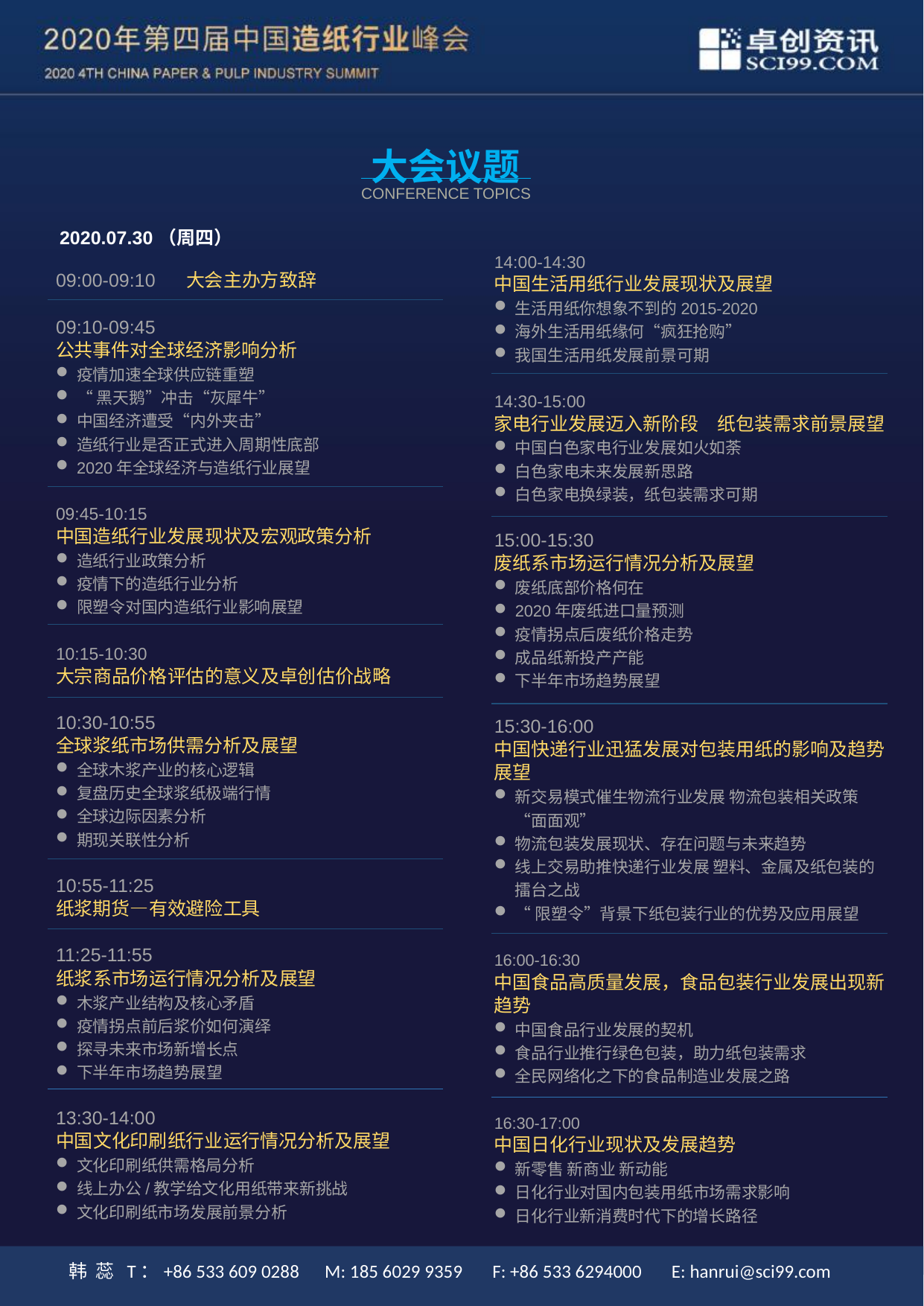

大会议题
Conference topics

14:00-14:30
中国生活用纸行业发展现状及展望
生活用纸你想象不到的2015-2020
海外生活用纸缘何“疯狂抢购”
我国生活用纸发展前景可期

14:30-15:00
家电行业发展迈入新阶段　纸包装需求前景展望
中国白色家电行业发展如火如荼
白色家电未来发展新思路
白色家电换绿装，纸包装需求可期

15:00-15:30
废纸系市场运行情况分析及展望
废纸底部价格何在
2020年废纸进口量预测
疫情拐点后废纸价格走势
成品纸新投产产能
下半年市场趋势展望

15:30-16:00
中国快递行业迅猛发展对包装用纸的影响及趋势展望
新交易模式催生物流行业发展 物流包装相关政策“面面观”
物流包装发展现状、存在问题与未来趋势
线上交易助推快递行业发展 塑料、金属及纸包装的擂台之战
“限塑令”背景下纸包装行业的优势及应用展望

16:00-16:30
中国食品高质量发展，食品包装行业发展出现新趋势
中国食品行业发展的契机
食品行业推行绿色包装，助力纸包装需求
全民网络化之下的食品制造业发展之路

16:30-17:00
中国日化行业现状及发展趋势
新零售 新商业 新动能
日化行业对国内包装用纸市场需求影响
日化行业新消费时代下的增长路径

2020.07.30（周四）
09:00-09:10     大会主办方致辞

09:10-09:45
公共事件对全球经济影响分析
疫情加速全球供应链重塑
“黑天鹅”冲击“灰犀牛”
中国经济遭受“内外夹击”
造纸行业是否正式进入周期性底部
2020年全球经济与造纸行业展望

09:45-10:15
中国造纸行业发展现状及宏观政策分析
造纸行业政策分析
疫情下的造纸行业分析
限塑令对国内造纸行业影响展望

10:15-10:30
大宗商品价格评估的意义及卓创估价战略

10:30-10:55
全球浆纸市场供需分析及展望
全球木浆产业的核心逻辑
复盘历史全球浆纸极端行情
全球边际因素分析
期现关联性分析

10:55-11:25
纸浆期货—有效避险工具

11:25-11:55
纸浆系市场运行情况分析及展望
木浆产业结构及核心矛盾
疫情拐点前后浆价如何演绎
探寻未来市场新增长点
下半年市场趋势展望

13:30-14:00
中国文化印刷纸行业运行情况分析及展望
文化印刷纸供需格局分析
线上办公/教学给文化用纸带来新挑战
文化印刷纸市场发展前景分析

2020.07.10（周五）全天